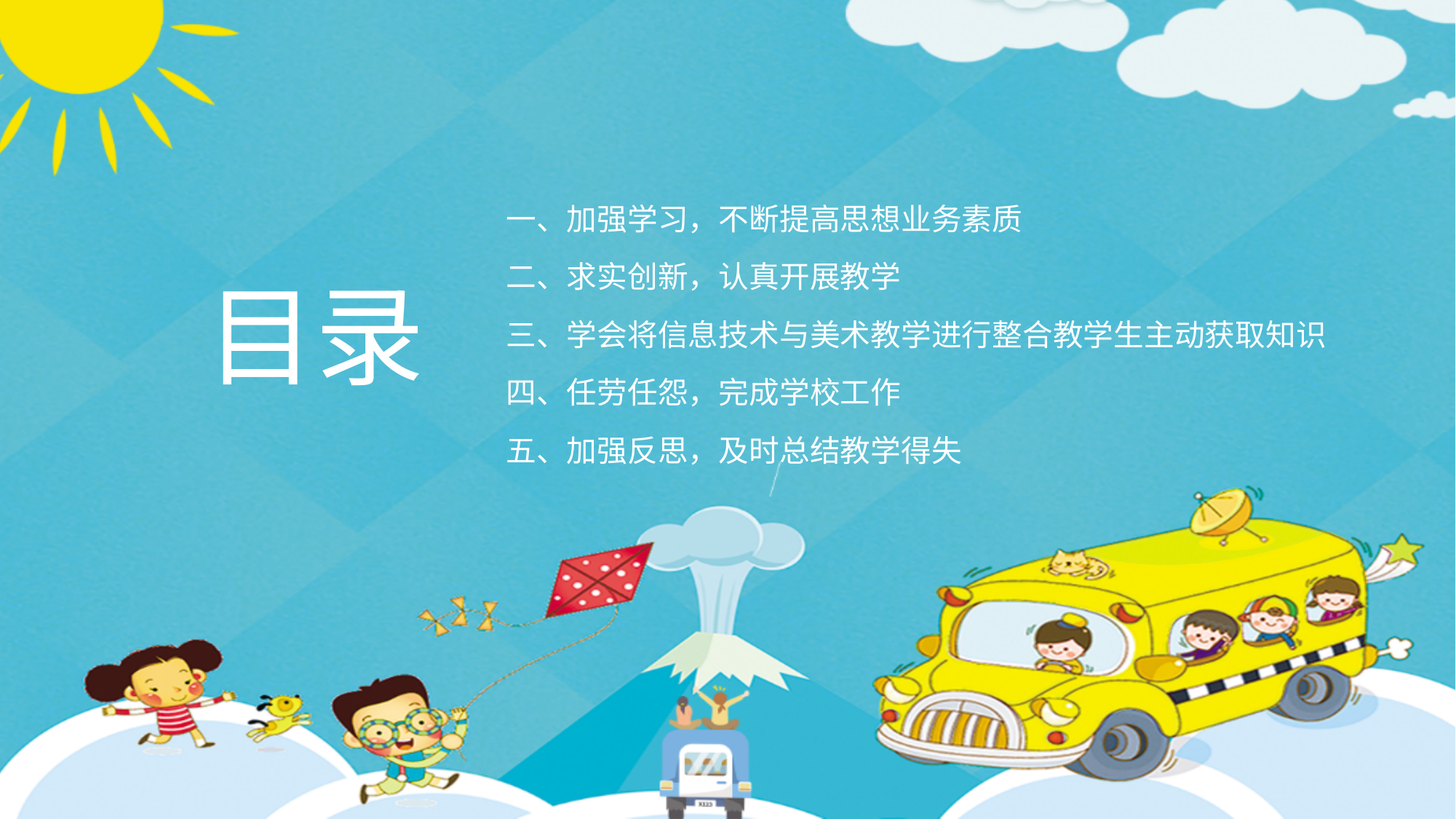

一、加强学习，不断提高思想业务素质
二、求实创新，认真开展教学
目录
三、学会将信息技术与美术教学进行整合教学生主动获取知识
四、任劳任怨，完成学校工作
五、加强反思，及时总结教学得失